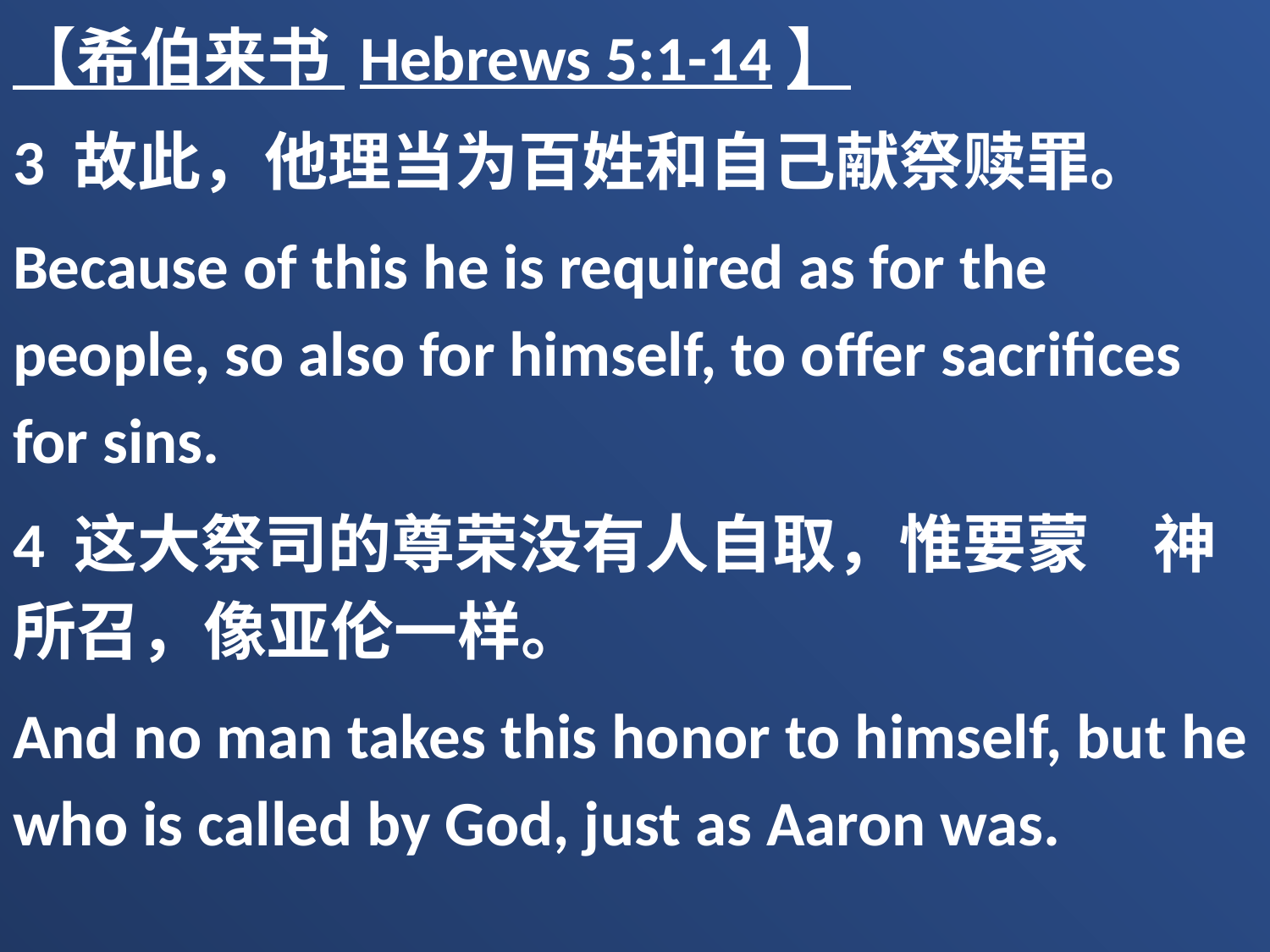

【希伯来书 Hebrews 5:1-14】
3 故此，他理当为百姓和自己献祭赎罪。
Because of this he is required as for the people, so also for himself, to offer sacrifices for sins.
4 这大祭司的尊荣没有人自取，惟要蒙　神所召，像亚伦一样。
And no man takes this honor to himself, but he who is called by God, just as Aaron was.